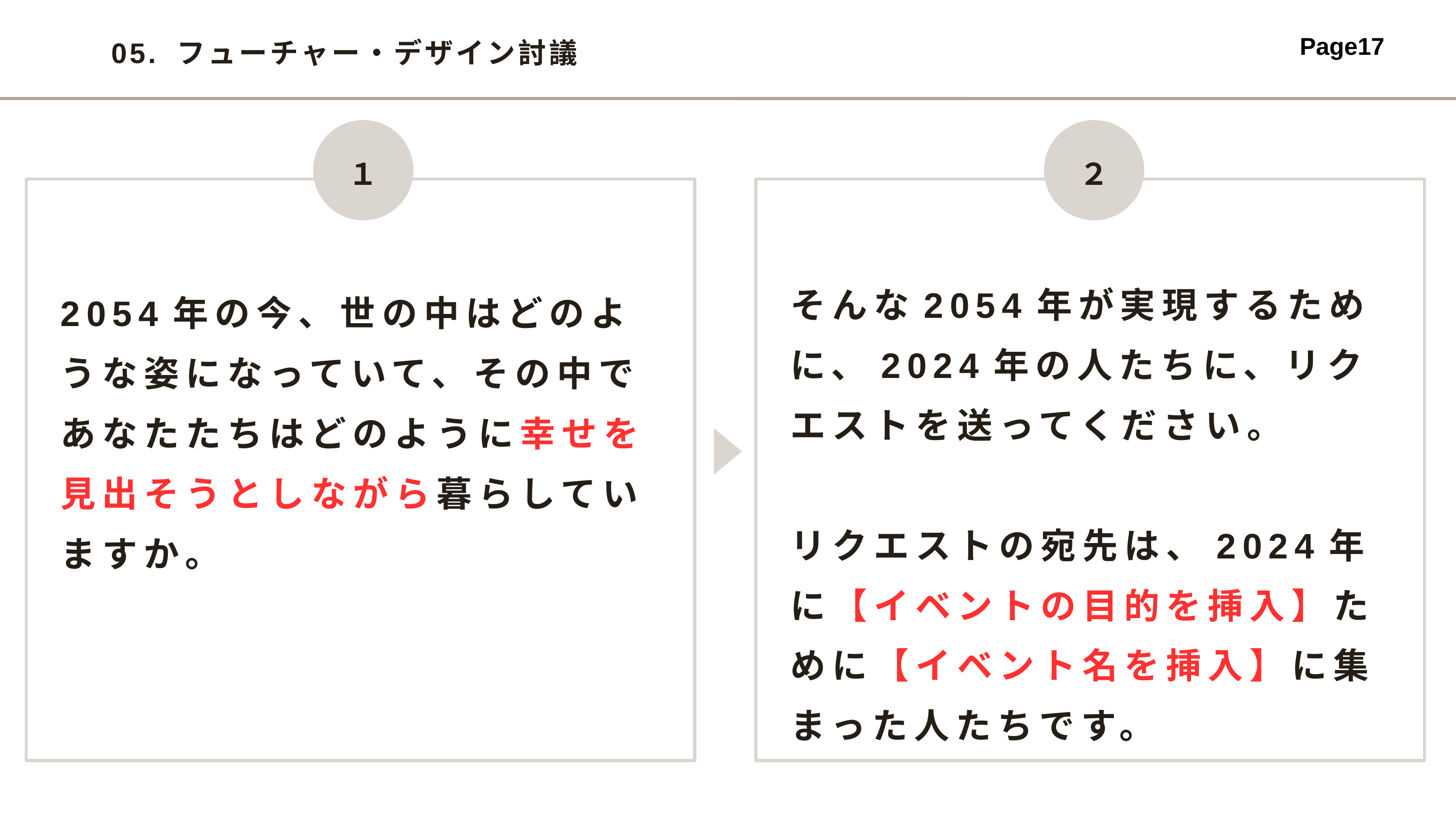

05. フューチャー・デザイン討議

１
２
2054年の今、世の中はどのような姿になっていて、その中であなたたちはどのように幸せを見出そうとしながら暮らしていますか。

そんな2054年が実現するために、2024年の人たちに、リクエストを送ってください。

リクエストの宛先は、2024年に【イベントの目的を挿入】ために【イベント名を挿入】に集まった人たちです。